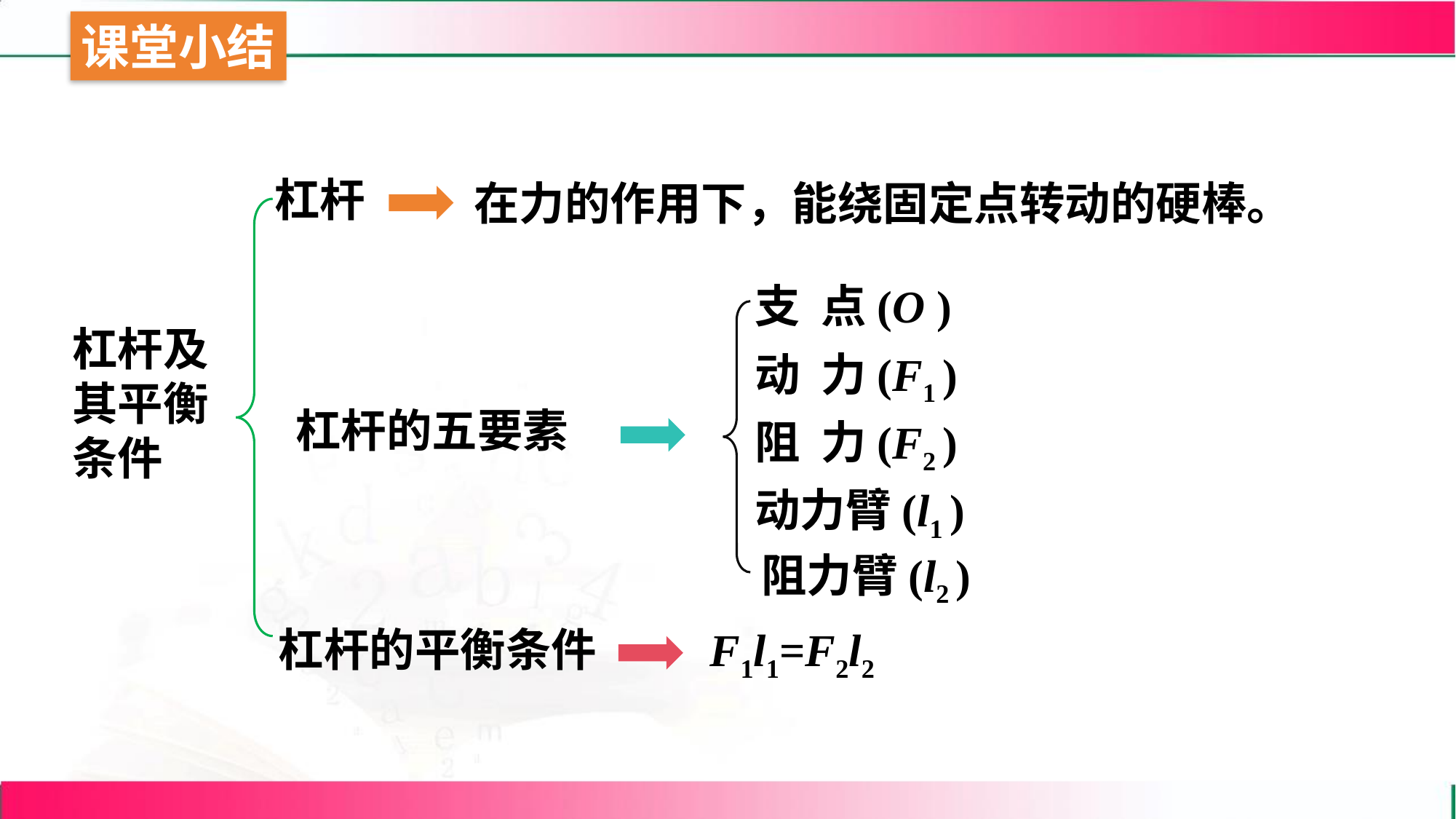

杠杆
在力的作用下，能绕固定点转动的硬棒。

支  点(O )

杠杆及其平衡条件
动  力(F1 )
杠杆的五要素
阻  力(F2 )

动力臂(l1 )
阻力臂(l2 )
杠杆的平衡条件
F1l1=F2l2